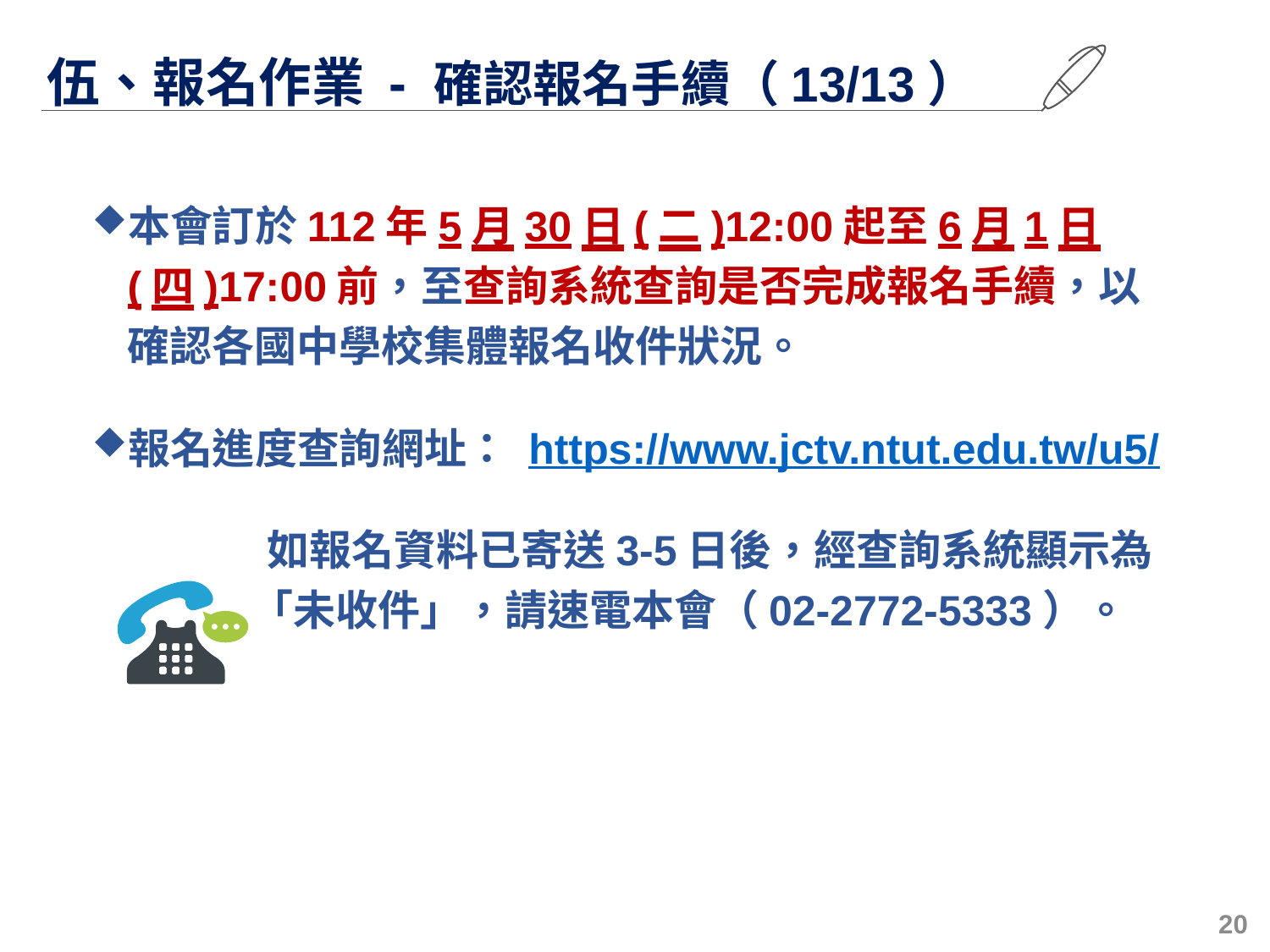

伍、報名作業 - 確認報名手續（13/13）
本會訂於112年5月30日(二)12:00起至6月1日(四)17:00前，至查詢系統查詢是否完成報名手續，以確認各國中學校集體報名收件狀況。
報名進度查詢網址： https://www.jctv.ntut.edu.tw/u5/
    如報名資料已寄送3-5日後，經查詢系統顯示為「未收件」，請速電本會（02-2772-5333）。

20